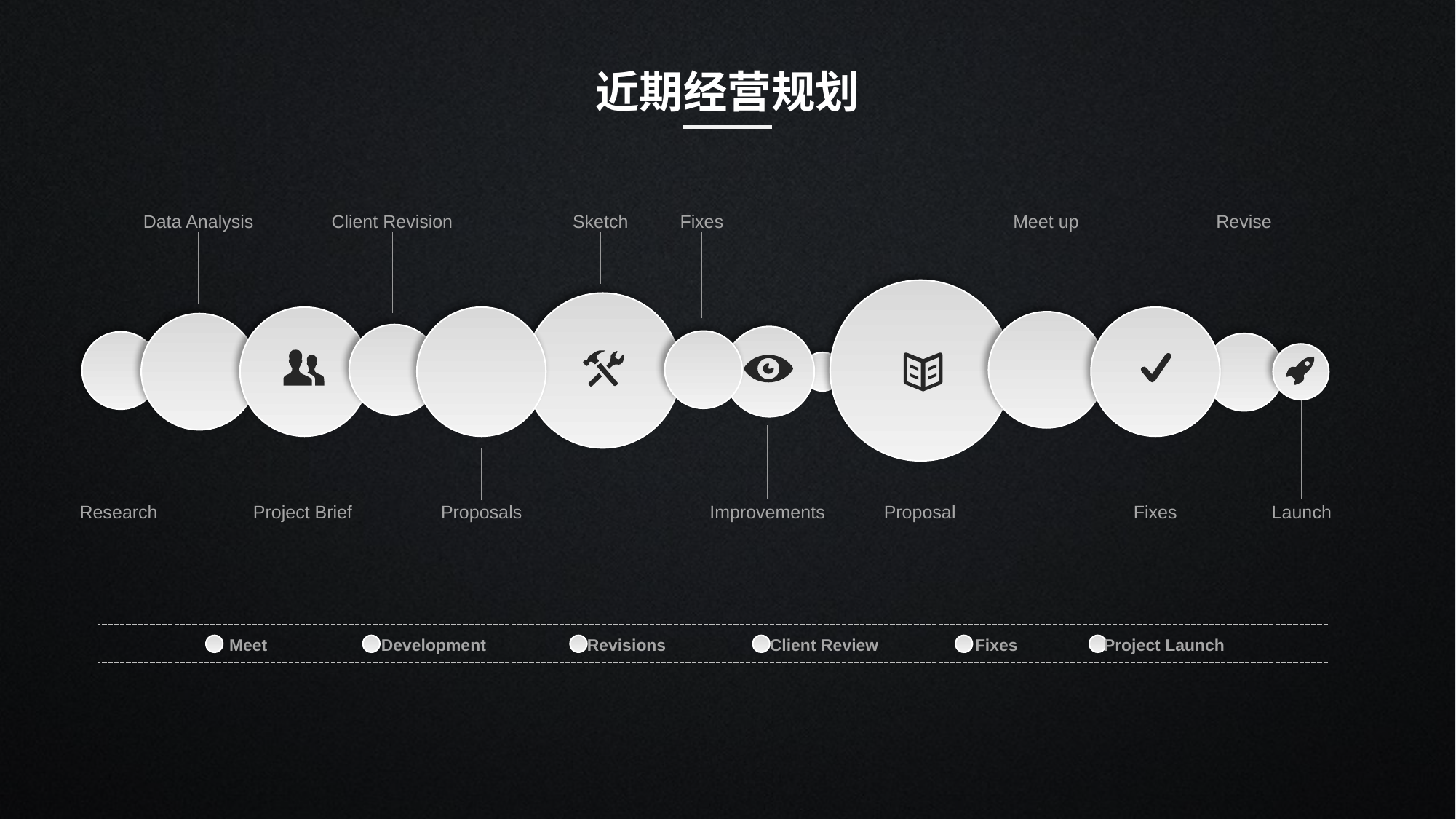

近期经营规划
Data Analysis
Client Revision
Sketch
Fixes
Meet up
Revise

Launch
Research
Improvements
Project Brief
Fixes
Proposals
Proposal
Meet

Development

Revisions

Client Review

Fixes

Project Launch